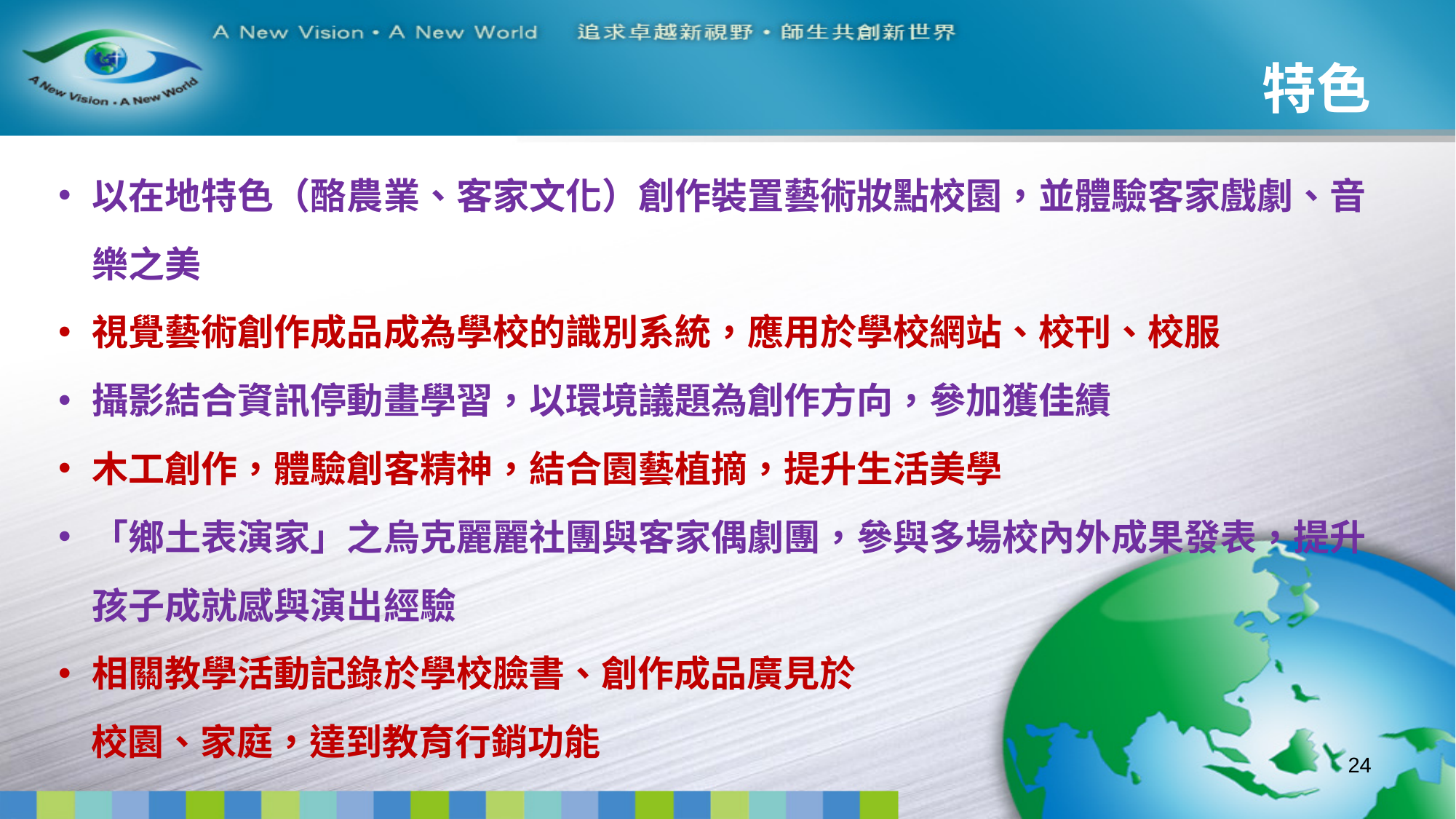

# 特色
以在地特色（酪農業、客家文化）創作裝置藝術妝點校園，並體驗客家戲劇、音樂之美
視覺藝術創作成品成為學校的識別系統，應用於學校網站、校刊、校服
攝影結合資訊停動畫學習，以環境議題為創作方向，參加獲佳績
木工創作，體驗創客精神，結合園藝植摘，提升生活美學
「鄉土表演家」之烏克麗麗社團與客家偶劇團，參與多場校內外成果發表，提升孩子成就感與演出經驗
相關教學活動記錄於學校臉書、創作成品廣見於
   校園、家庭，達到教育行銷功能

24